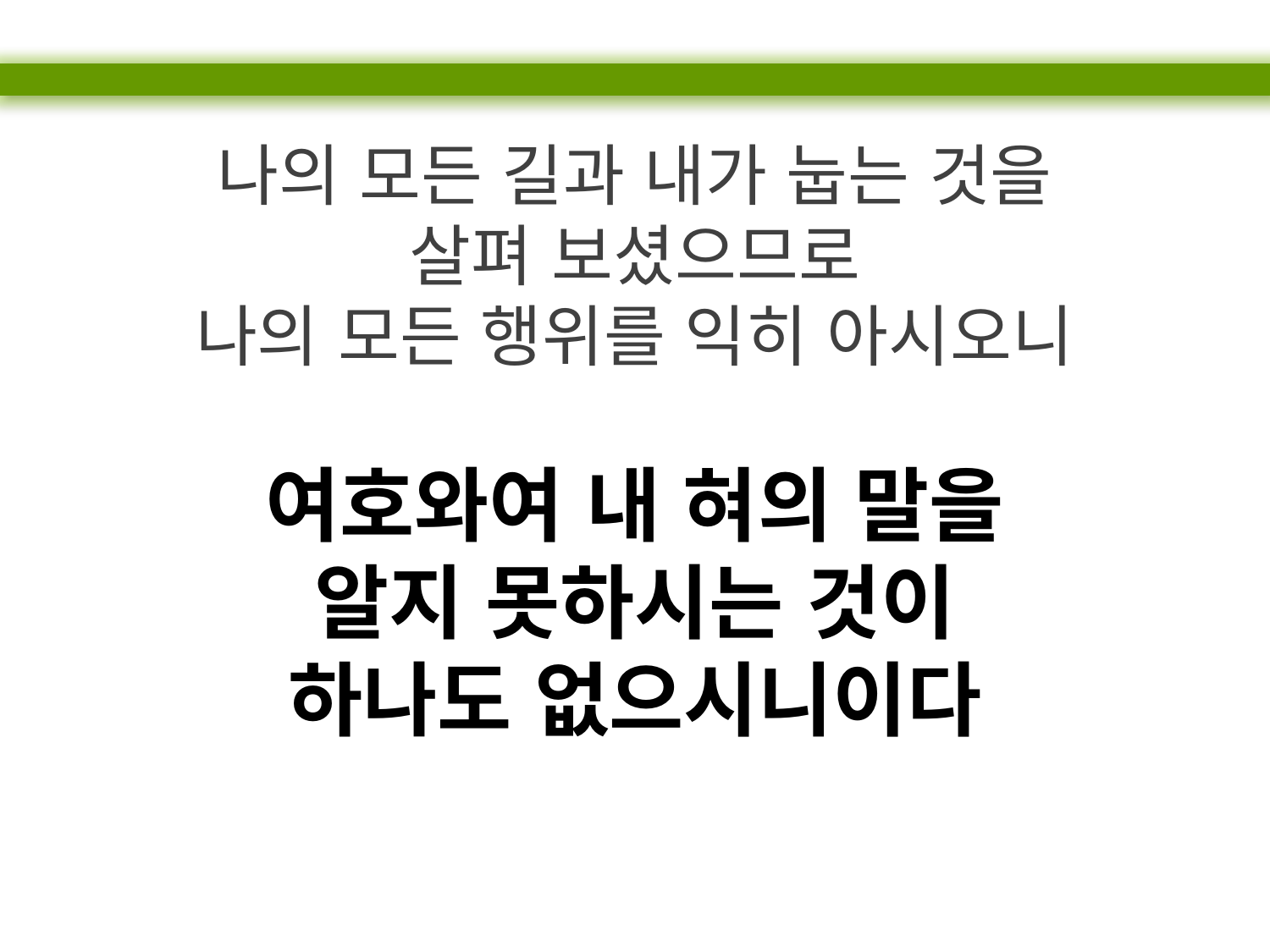

나의 모든 길과 내가 눕는 것을
살펴 보셨으므로
나의 모든 행위를 익히 아시오니
여호와여 내 혀의 말을
알지 못하시는 것이
하나도 없으시니이다